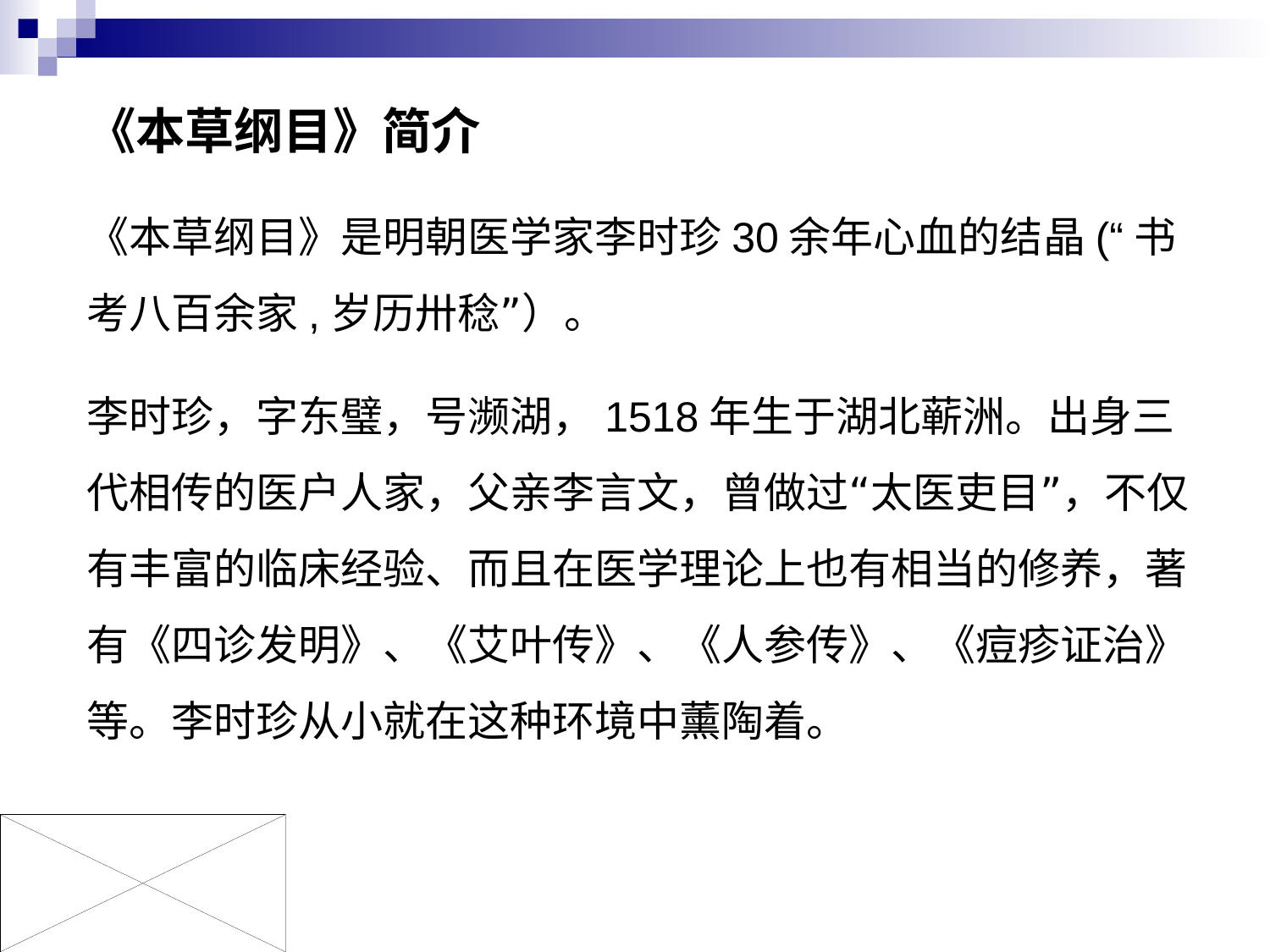

《本草纲目》简介
《本草纲目》是明朝医学家李时珍30余年心血的结晶(“书考八百余家,岁历卅稔”）。
李时珍，字东璧，号濒湖，1518年生于湖北蕲洲。出身三代相传的医户人家，父亲李言文，曾做过“太医吏目”，不仅有丰富的临床经验、而且在医学理论上也有相当的修养，著有《四诊发明》、《艾叶传》、《人参传》、《痘疹证治》等。李时珍从小就在这种环境中薰陶着。